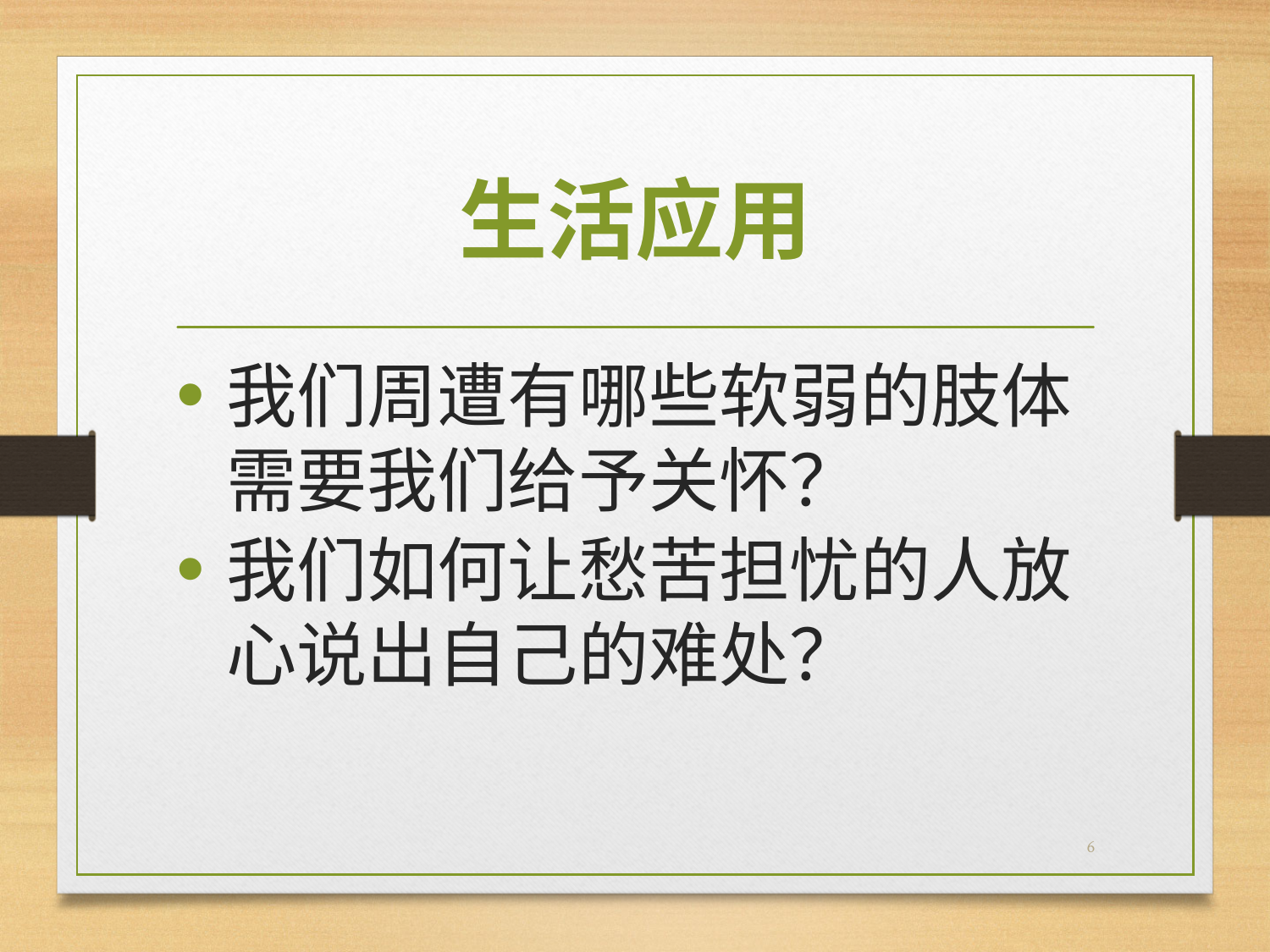

# 生活应用
我们周遭有哪些软弱的肢体需要我们给予关怀？
我们如何让愁苦担忧的人放心说出自己的难处？
6